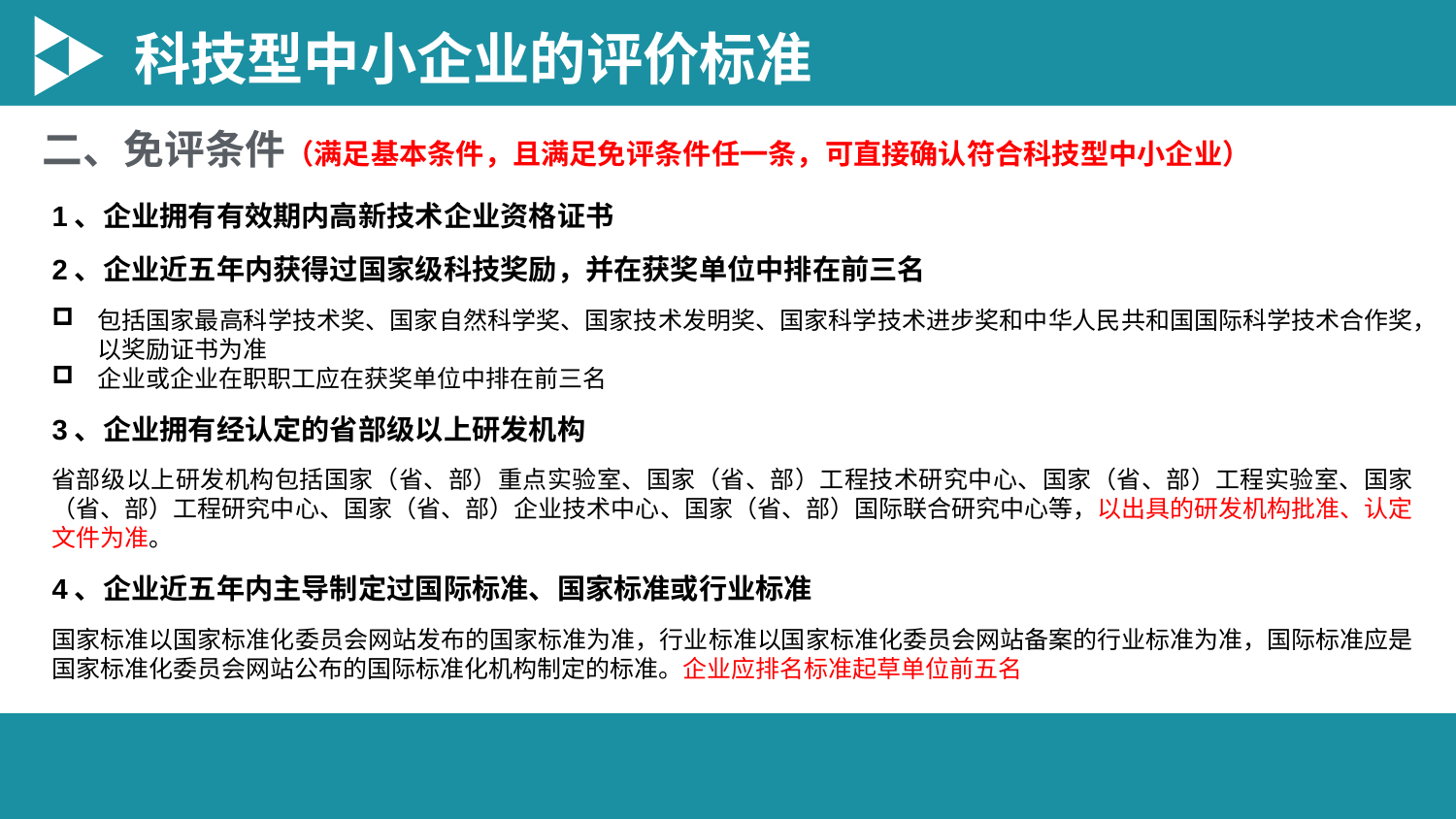

科技型中小企业的评价标准
二、免评条件（满足基本条件，且满足免评条件任一条，可直接确认符合科技型中小企业）
1、企业拥有有效期内高新技术企业资格证书

2、企业近五年内获得过国家级科技奖励，并在获奖单位中排在前三名

包括国家最高科学技术奖、国家自然科学奖、国家技术发明奖、国家科学技术进步奖和中华人民共和国国际科学技术合作奖，以奖励证书为准
企业或企业在职职工应在获奖单位中排在前三名

3、企业拥有经认定的省部级以上研发机构

省部级以上研发机构包括国家（省、部）重点实验室、国家（省、部）工程技术研究中心、国家（省、部）工程实验室、国家（省、部）工程研究中心、国家（省、部）企业技术中心、国家（省、部）国际联合研究中心等，以出具的研发机构批准、认定文件为准。

4、企业近五年内主导制定过国际标准、国家标准或行业标准

国家标准以国家标准化委员会网站发布的国家标准为准，行业标准以国家标准化委员会网站备案的行业标准为准，国际标准应是国家标准化委员会网站公布的国际标准化机构制定的标准。企业应排名标准起草单位前五名